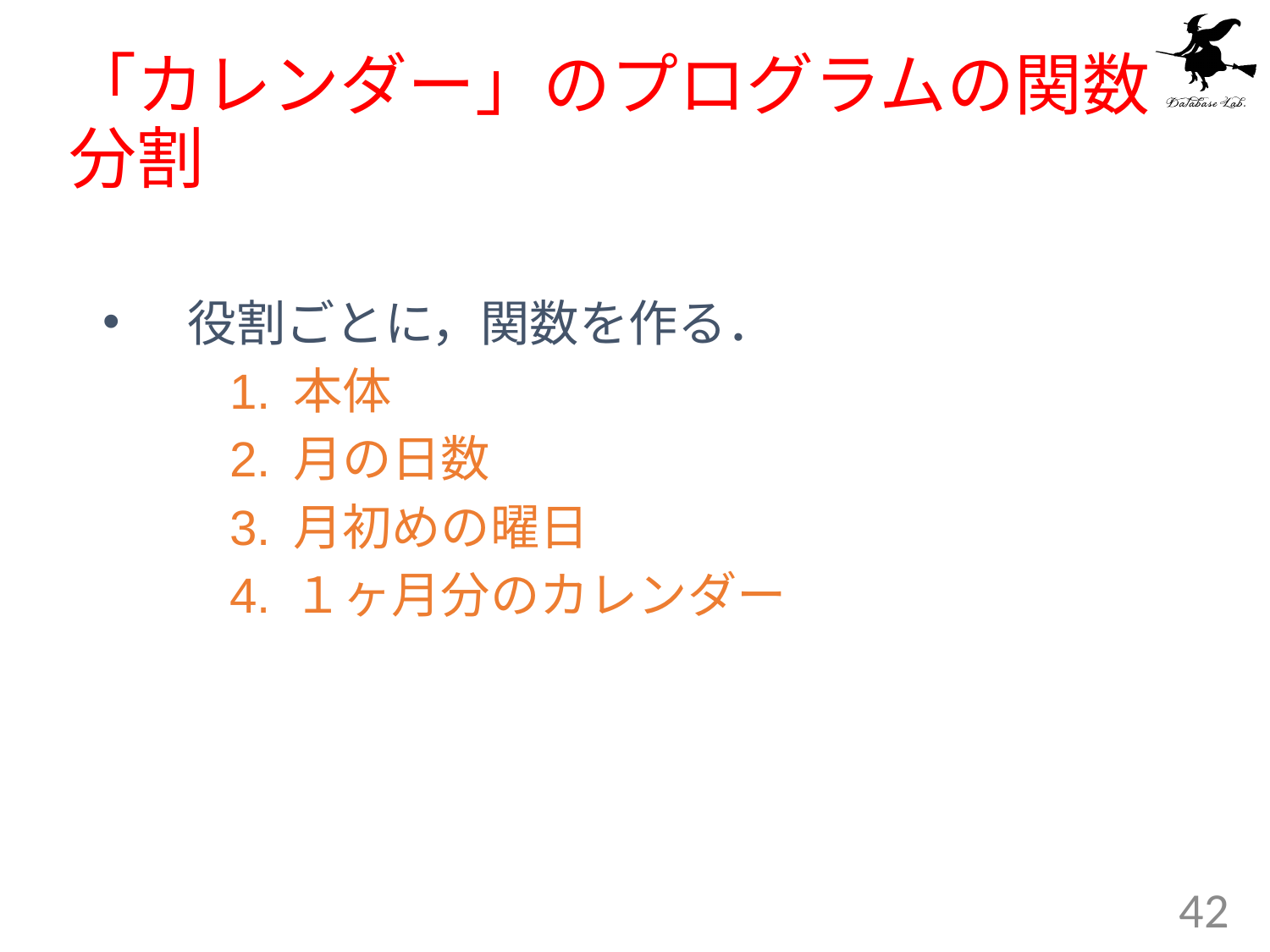

# 「カレンダー」のプログラムの関数分割
役割ごとに，関数を作る．
本体
月の日数
月初めの曜日
１ヶ月分のカレンダー
42